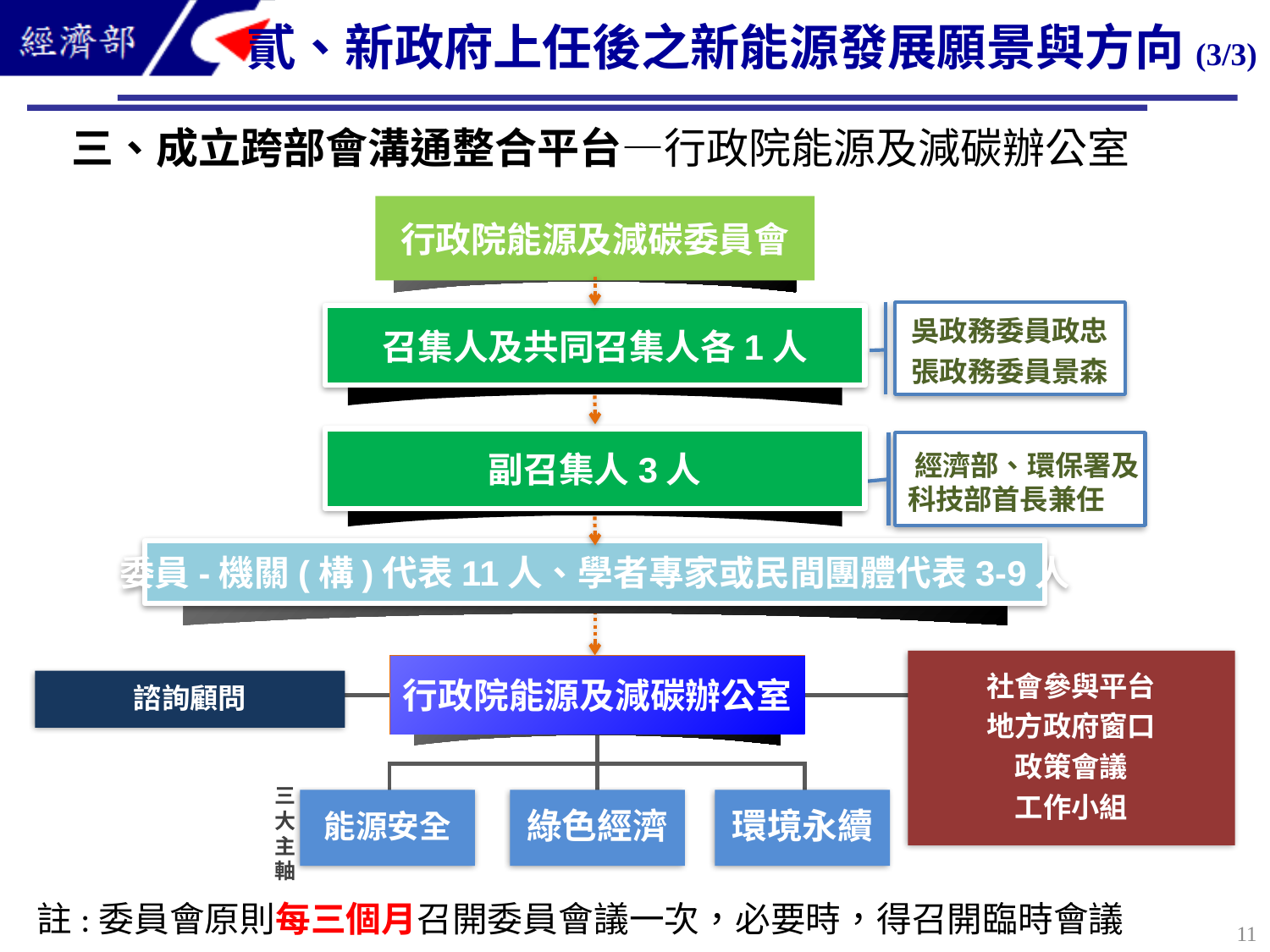

貳、新政府上任後之新能源發展願景與方向(3/3)

三、成立跨部會溝通整合平台—行政院能源及減碳辦公室
行政院能源及減碳委員會

吳政務委員政忠
張政務委員景森
召集人及共同召集人各1人

副召集人3人

  經濟部、環保署及
  科技部首長兼任
委員-機關(構)代表11人、學者專家或民間團體代表3-9人

社會參與平台
地方政府窗口
政策會議
工作小組
行政院能源及減碳辦公室

諮詢顧問
三大主軸
能源安全
綠色經濟
環境永續
註:委員會原則每三個月召開委員會議一次，必要時，得召開臨時會議
11